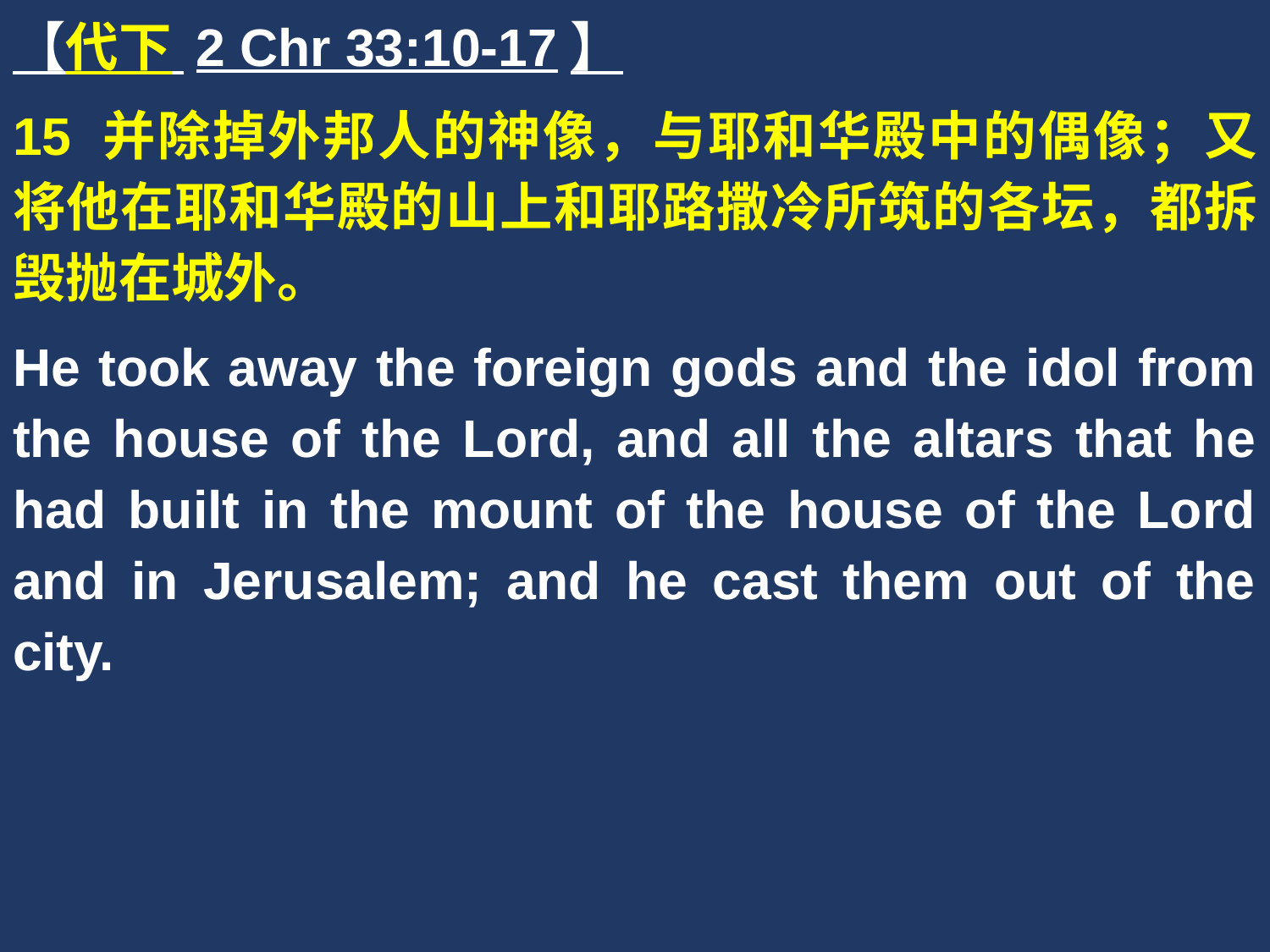

【代下 2 Chr 33:10-17】
15 并除掉外邦人的神像，与耶和华殿中的偶像；又将他在耶和华殿的山上和耶路撒冷所筑的各坛，都拆毁抛在城外。
He took away the foreign gods and the idol from the house of the Lord, and all the altars that he had built in the mount of the house of the Lord and in Jerusalem; and he cast them out of the city.